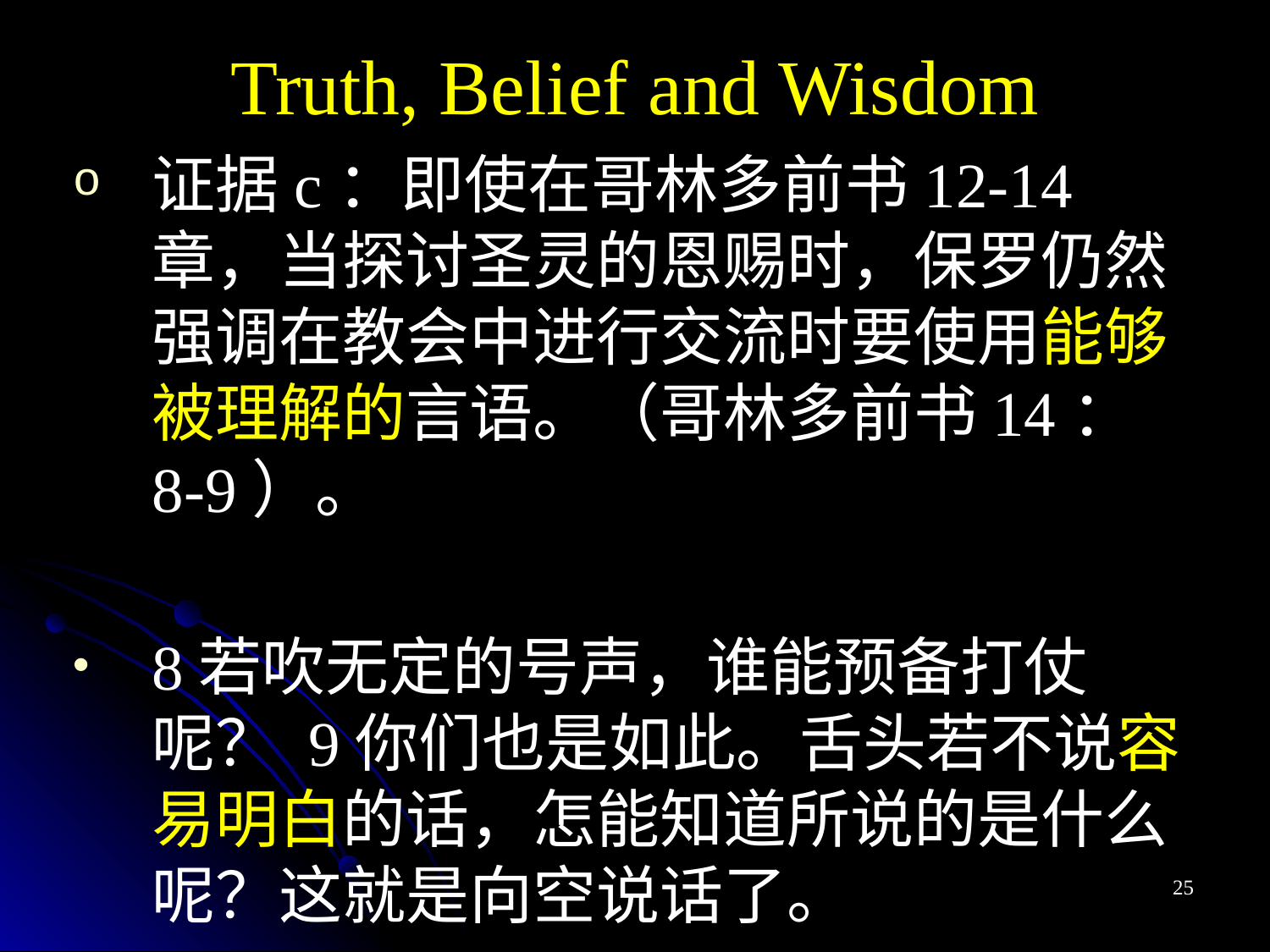

Truth, Belief and Wisdom
证据c：即使在哥林多前书12-14章，当探讨圣灵的恩赐时，保罗仍然强调在教会中进行交流时要使用能够被理解的言语。（哥林多前书14：8-9）。

8若吹无定的号声，谁能预备打仗呢？ 9你们也是如此。舌头若不说容易明白的话，怎能知道所说的是什么呢？这就是向空说话了。
25